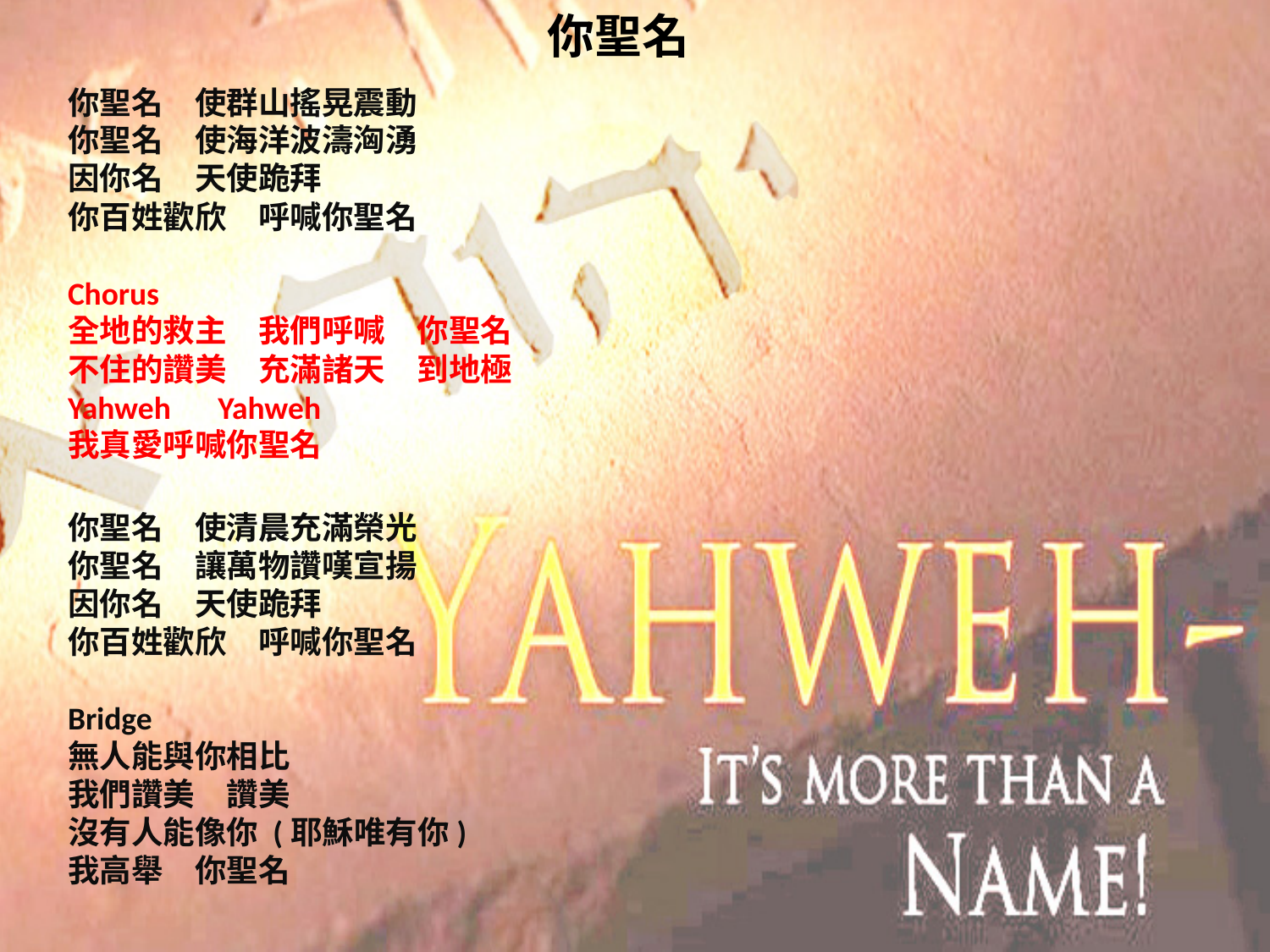

# 你聖名
你聖名　使群山搖晃震動
你聖名　使海洋波濤洶湧
因你名　天使跪拜
你百姓歡欣　呼喊你聖名
Chorus
全地的救主　我們呼喊　你聖名
不住的讚美　充滿諸天　到地極
Yahweh　Yahweh
我真愛呼喊你聖名
你聖名　使清晨充滿榮光
你聖名　讓萬物讚嘆宣揚
因你名　天使跪拜
你百姓歡欣　呼喊你聖名
Bridge
無人能與你相比
我們讚美　讚美
沒有人能像你 (耶穌唯有你)
我高舉　你聖名